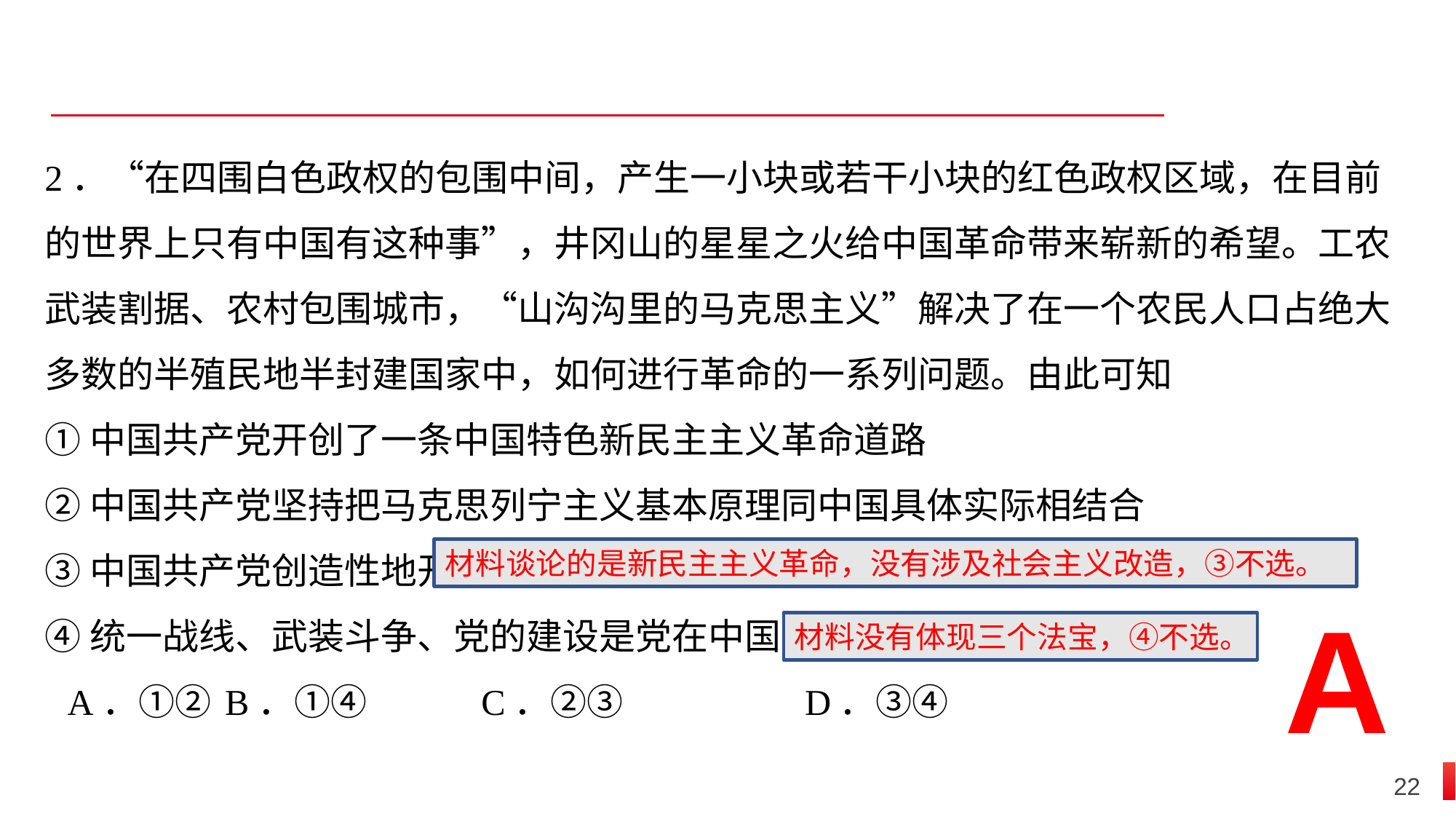

2．“在四围白色政权的包围中间，产生一小块或若干小块的红色政权区域，在目前的世界上只有中国有这种事”，井冈山的星星之火给中国革命带来崭新的希望。工农武装割据、农村包围城市，“山沟沟里的马克思主义”解决了在一个农民人口占绝大多数的半殖民地半封建国家中，如何进行革命的一系列问题。由此可知
①中国共产党开创了一条中国特色新民主主义革命道路
②中国共产党坚持把马克思列宁主义基本原理同中国具体实际相结合
③中国共产党创造性地开辟了一条适合中国特点的社会主义改造道路
④统一战线、武装斗争、党的建设是党在中国革命中战胜敌人的三个法宝
A．①②	B．①④	           C．②③	         D．③④
材料谈论的是新民主主义革命，没有涉及社会主义改造，③不选。
A
材料没有体现三个法宝，④不选。